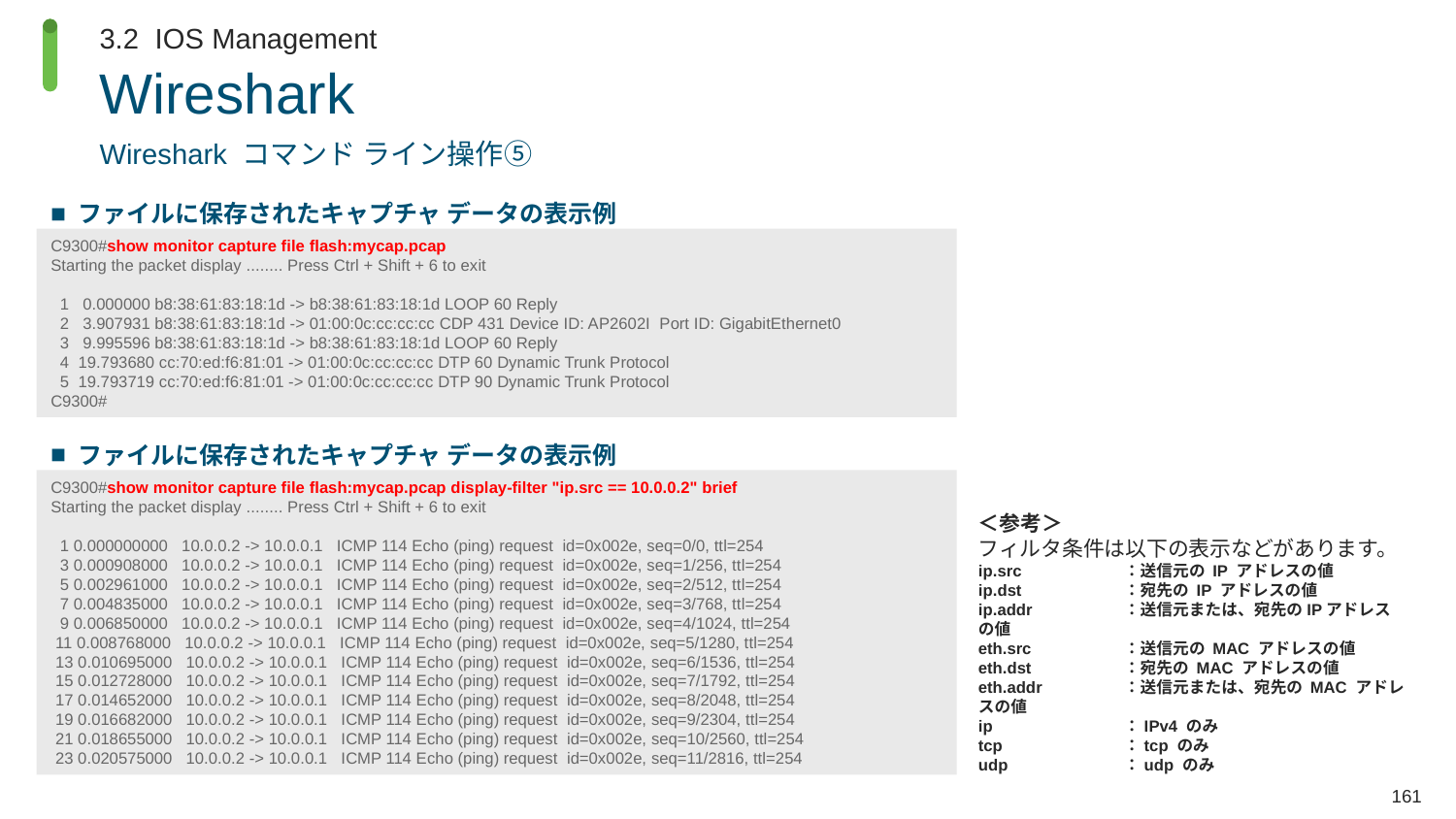

3.2  IOS Management
# Wireshark
Wireshark コマンド ライン操作⑤
ファイルに保存されたキャプチャ データの表示例
C9300#show monitor capture file flash:mycap.pcap
Starting the packet display ........ Press Ctrl + Shift + 6 to exit

  1   0.000000 b8:38:61:83:18:1d -> b8:38:61:83:18:1d LOOP 60 Reply
  2   3.907931 b8:38:61:83:18:1d -> 01:00:0c:cc:cc:cc CDP 431 Device ID: AP2602I  Port ID: GigabitEthernet0
  3   9.995596 b8:38:61:83:18:1d -> b8:38:61:83:18:1d LOOP 60 Reply
  4  19.793680 cc:70:ed:f6:81:01 -> 01:00:0c:cc:cc:cc DTP 60 Dynamic Trunk Protocol
  5  19.793719 cc:70:ed:f6:81:01 -> 01:00:0c:cc:cc:cc DTP 90 Dynamic Trunk Protocol
C9300#
ファイルに保存されたキャプチャ データの表示例
C9300#show monitor capture file flash:mycap.pcap display-filter "ip.src == 10.0.0.2" brief
Starting the packet display ........ Press Ctrl + Shift + 6 to exit

  1 0.000000000   10.0.0.2 -> 10.0.0.1   ICMP 114 Echo (ping) request  id=0x002e, seq=0/0, ttl=254
  3 0.000908000   10.0.0.2 -> 10.0.0.1   ICMP 114 Echo (ping) request  id=0x002e, seq=1/256, ttl=254
  5 0.002961000   10.0.0.2 -> 10.0.0.1   ICMP 114 Echo (ping) request  id=0x002e, seq=2/512, ttl=254
  7 0.004835000   10.0.0.2 -> 10.0.0.1   ICMP 114 Echo (ping) request  id=0x002e, seq=3/768, ttl=254
  9 0.006850000   10.0.0.2 -> 10.0.0.1   ICMP 114 Echo (ping) request  id=0x002e, seq=4/1024, ttl=254
 11 0.008768000   10.0.0.2 -> 10.0.0.1   ICMP 114 Echo (ping) request  id=0x002e, seq=5/1280, ttl=254
 13 0.010695000   10.0.0.2 -> 10.0.0.1   ICMP 114 Echo (ping) request  id=0x002e, seq=6/1536, ttl=254
 15 0.012728000   10.0.0.2 -> 10.0.0.1   ICMP 114 Echo (ping) request  id=0x002e, seq=7/1792, ttl=254
 17 0.014652000   10.0.0.2 -> 10.0.0.1   ICMP 114 Echo (ping) request  id=0x002e, seq=8/2048, ttl=254
 19 0.016682000   10.0.0.2 -> 10.0.0.1   ICMP 114 Echo (ping) request  id=0x002e, seq=9/2304, ttl=254
 21 0.018655000   10.0.0.2 -> 10.0.0.1   ICMP 114 Echo (ping) request  id=0x002e, seq=10/2560, ttl=254
 23 0.020575000   10.0.0.2 -> 10.0.0.1   ICMP 114 Echo (ping) request  id=0x002e, seq=11/2816, ttl=254
＜参考＞
フィルタ条件は以下の表示などがあります。
ip.src	：送信元の IP アドレスの値
ip.dst	：宛先の IP アドレスの値
ip.addr	：送信元または、宛先のIPアドレスの値
eth.src	：送信元の MAC アドレスの値
eth.dst	：宛先の MAC アドレスの値
eth.addr	：送信元または、宛先の MAC アドレスの値
ip	：IPv4 のみ
tcp　	：tcp のみ
udp	：udp のみ
161